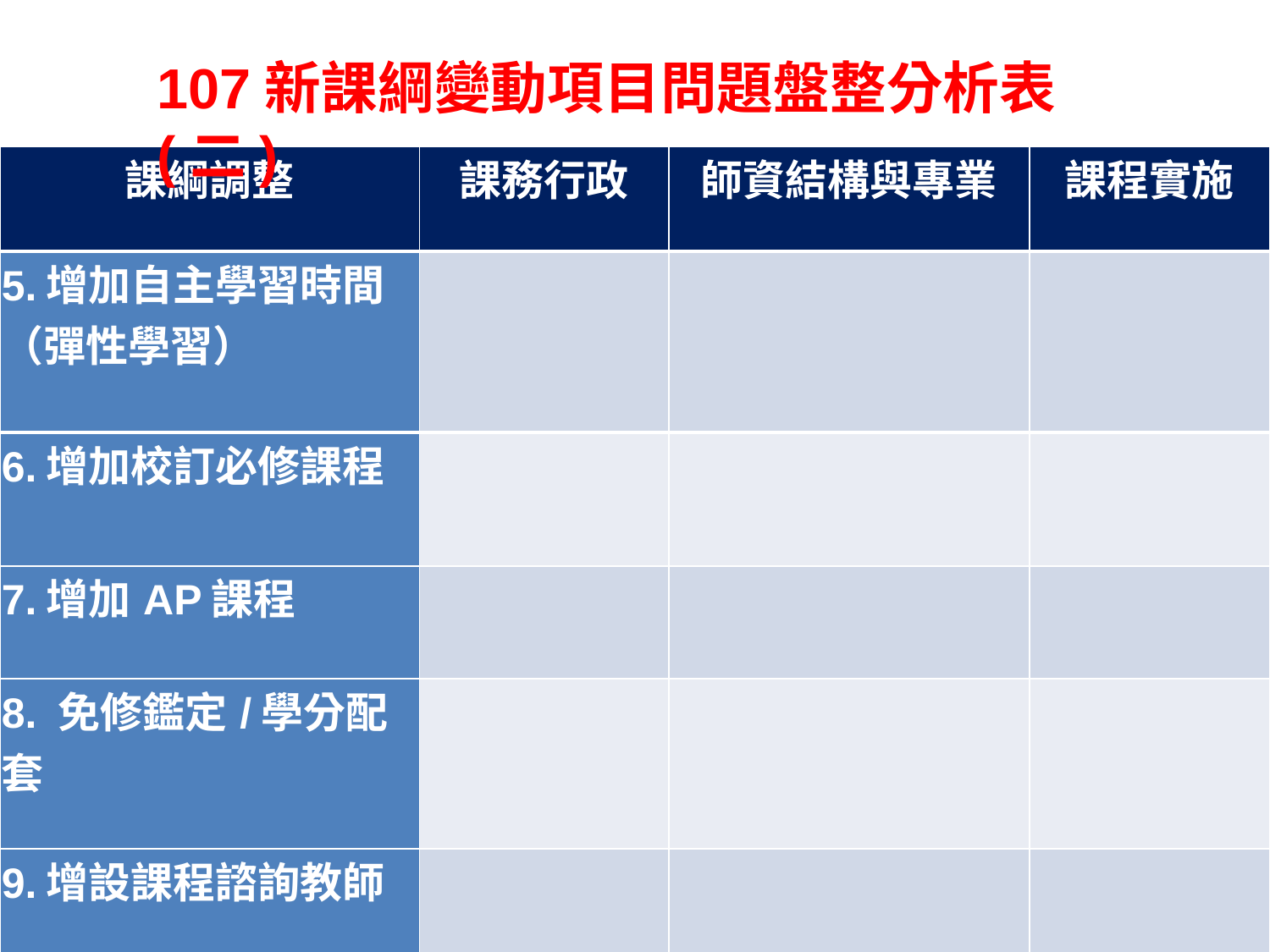

107新課綱變動項目問題盤整分析表(二)
| 課綱調整 | 課務行政 | 師資結構與專業 | 課程實施 |
| --- | --- | --- | --- |
| 5.增加自主學習時間（彈性學習） |  |  |  |
| 6.增加校訂必修課程 |  |  |  |
| 7.增加AP課程 |  |  |  |
| 8. 免修鑑定/學分配套 |  |  |  |
| 9.增設課程諮詢教師 |  |  |  |